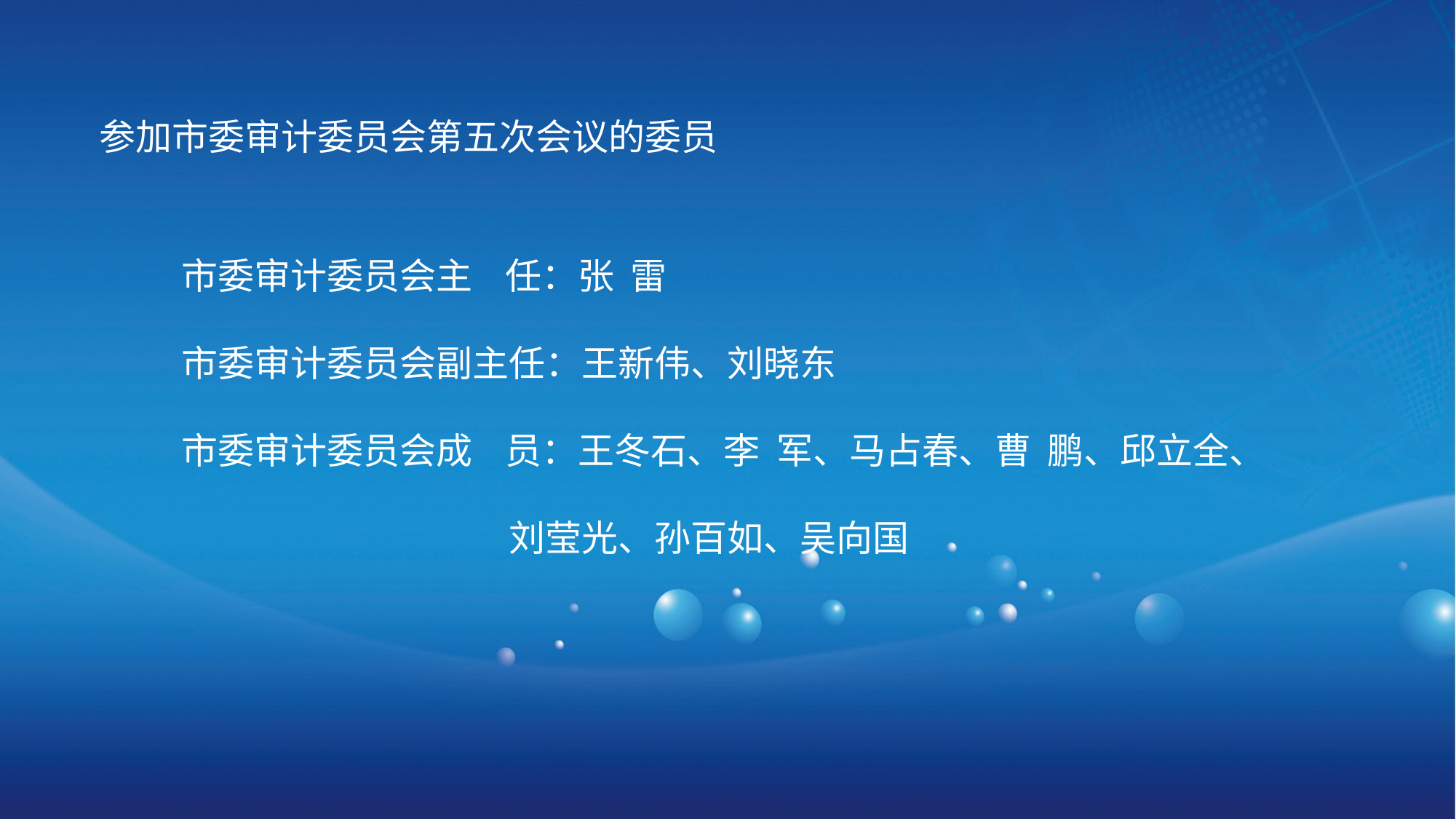

参加市委审计委员会第五次会议的委员
         市委审计委员会主    任：张  雷

         市委审计委员会副主任：王新伟、刘晓东

         市委审计委员会成    员：王冬石、李  军、马占春、曹  鹏、邱立全、

                                                 刘莹光、孙百如、吴向国